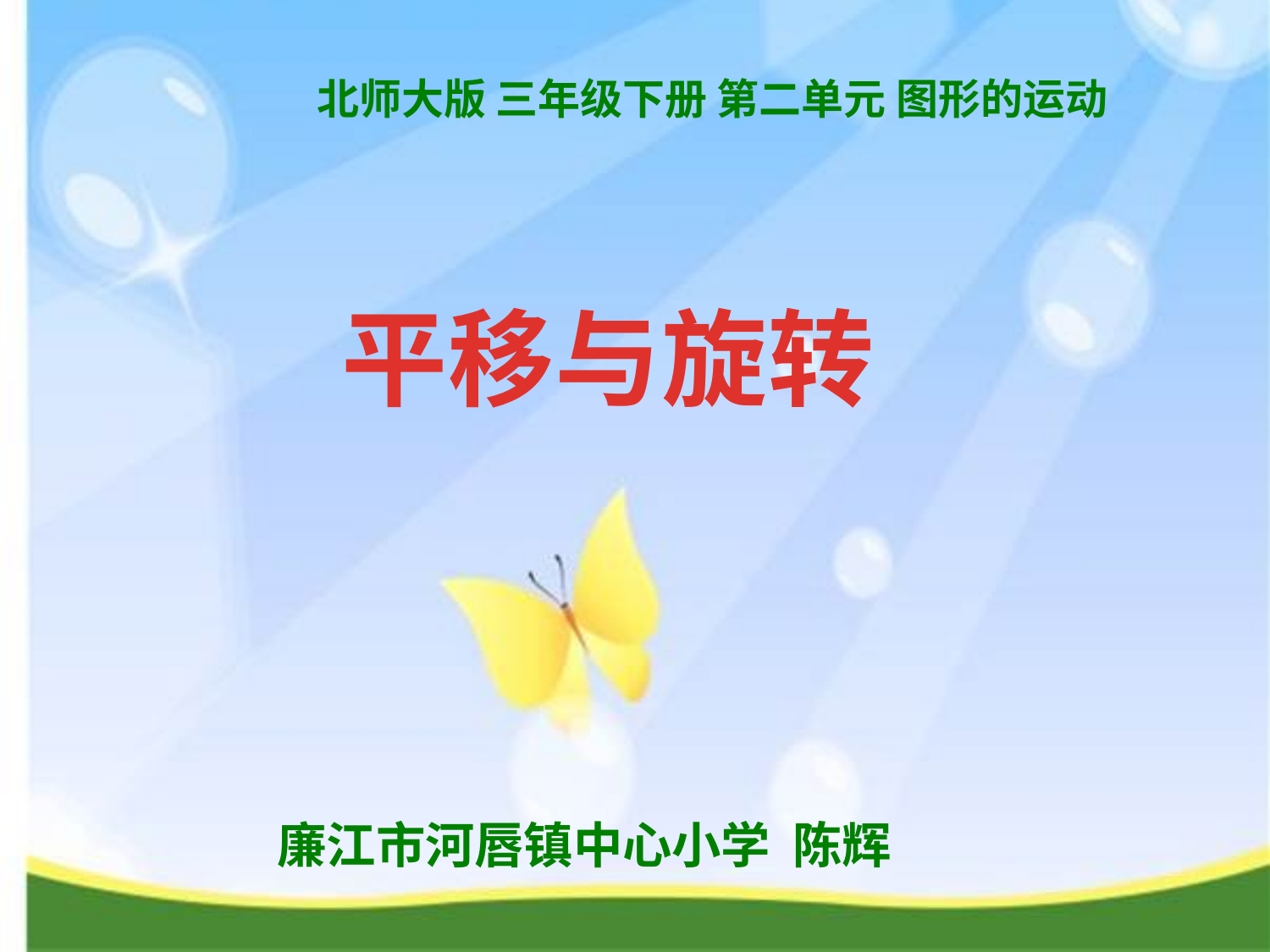

北师大版 三年级下册 第二单元 图形的运动
平移与旋转
廉江市河唇镇中心小学  陈辉